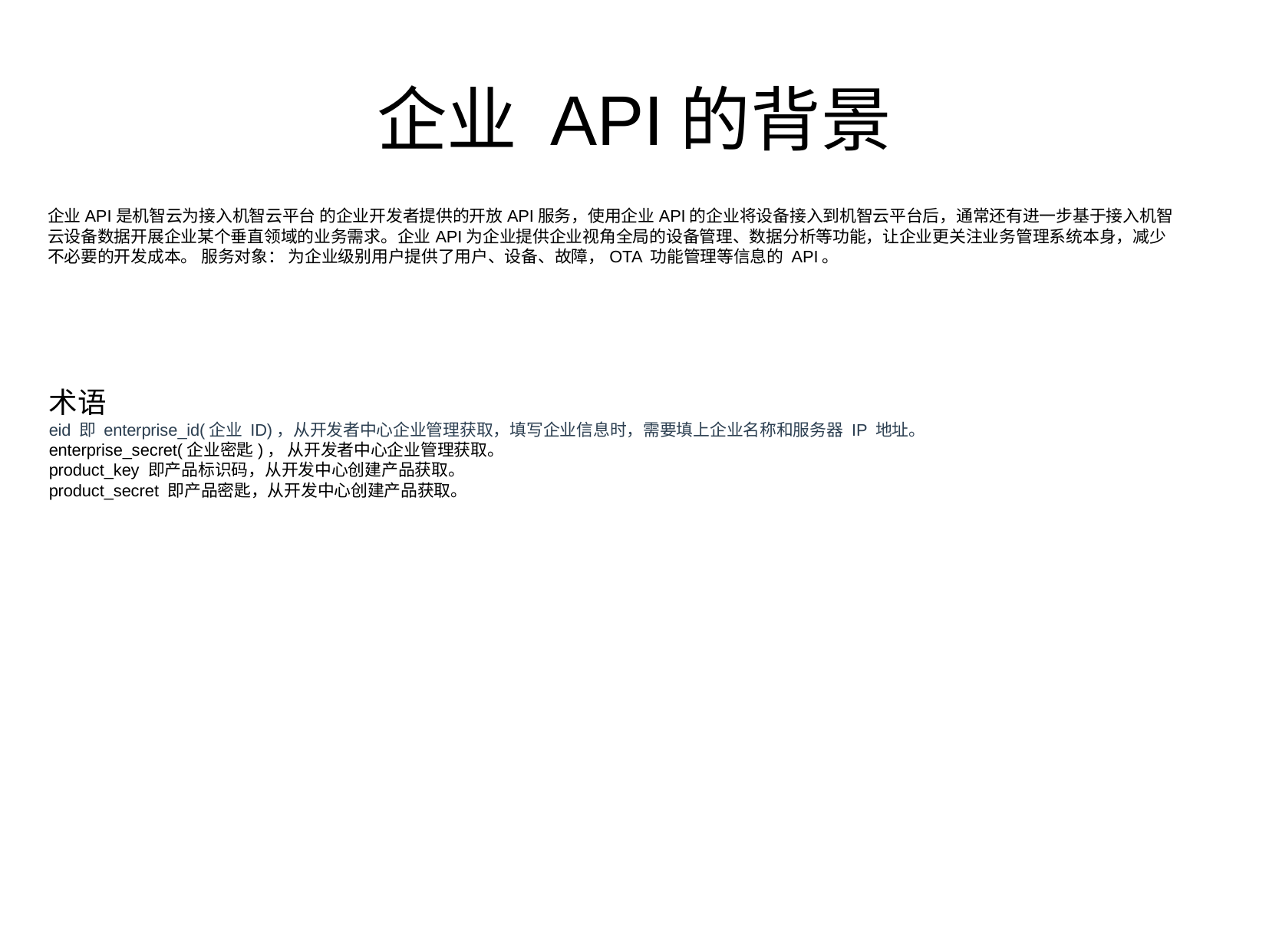

企业 API的背景
企业API是机智云为接入机智云平台 的企业开发者提供的开放API服务，使用企业API的企业将设备接入到机智云平台后，通常还有进一步基于接入机智云设备数据开展企业某个垂直领域的业务需求。企业API为企业提供企业视角全局的设备管理、数据分析等功能，让企业更关注业务管理系统本身，减少不必要的开发成本。 服务对象： 为企业级别用户提供了用户、设备、故障，OTA 功能管理等信息的 API。

术语
eid 即 enterprise_id(企业 ID)，从开发者中心企业管理获取，填写企业信息时，需要填上企业名称和服务器 IP 地址。
enterprise_secret(企业密匙)， 从开发者中心企业管理获取。
product_key 即产品标识码，从开发中心创建产品获取。
product_secret 即产品密匙，从开发中心创建产品获取。